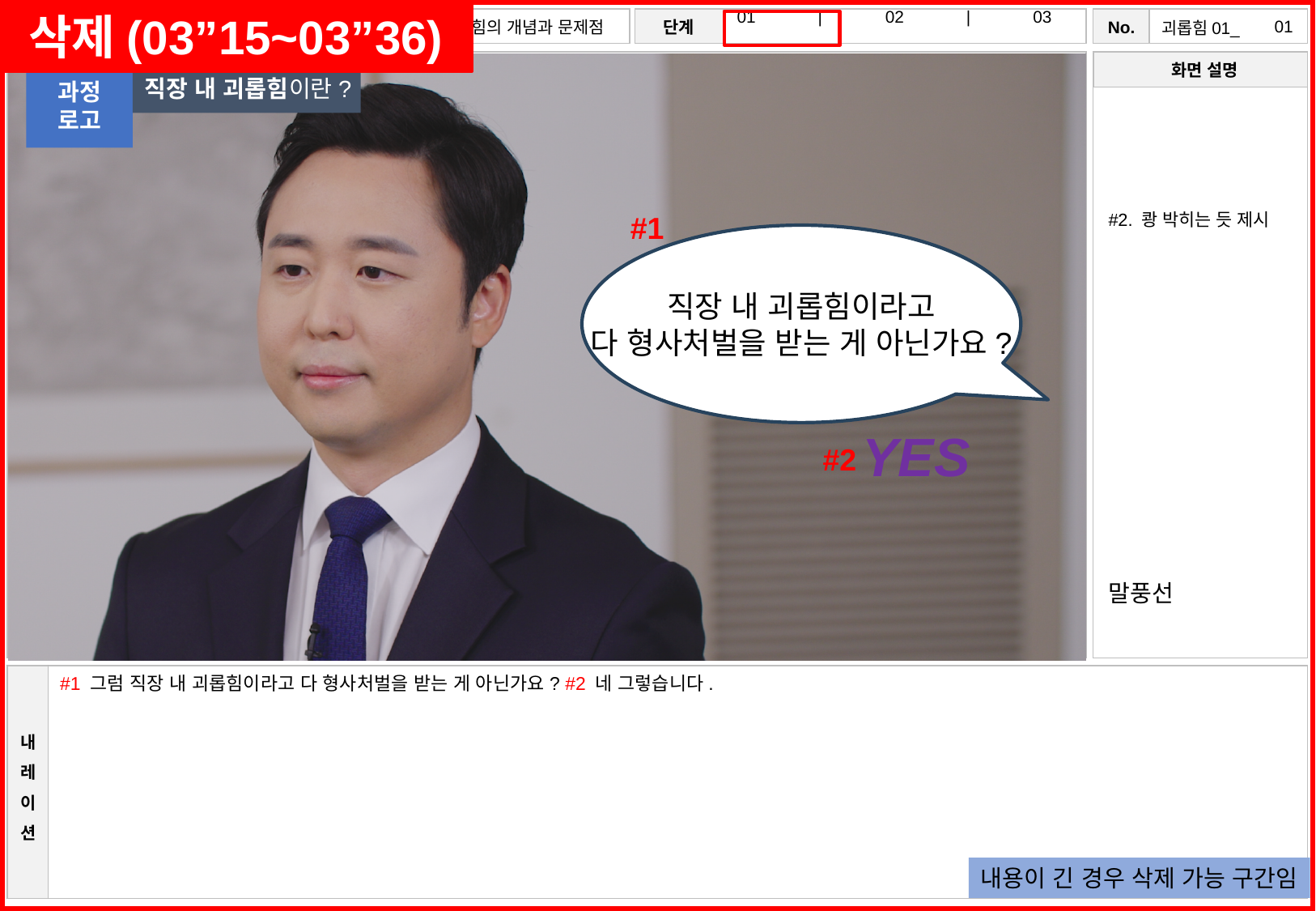

삭제(03”15~03”36)

# 01
직장 내 괴롭힘이란?
과정
로고
#1
#2. 쾅 박히는 듯 제시
직장 내 괴롭힘이라고
다 형사처벌을 받는 게 아닌가요?
YES
#2
말풍선
#1 그럼 직장 내 괴롭힘이라고 다 형사처벌을 받는 게 아닌가요? #2 네 그렇습니다.
내용이 긴 경우 삭제 가능 구간임
21